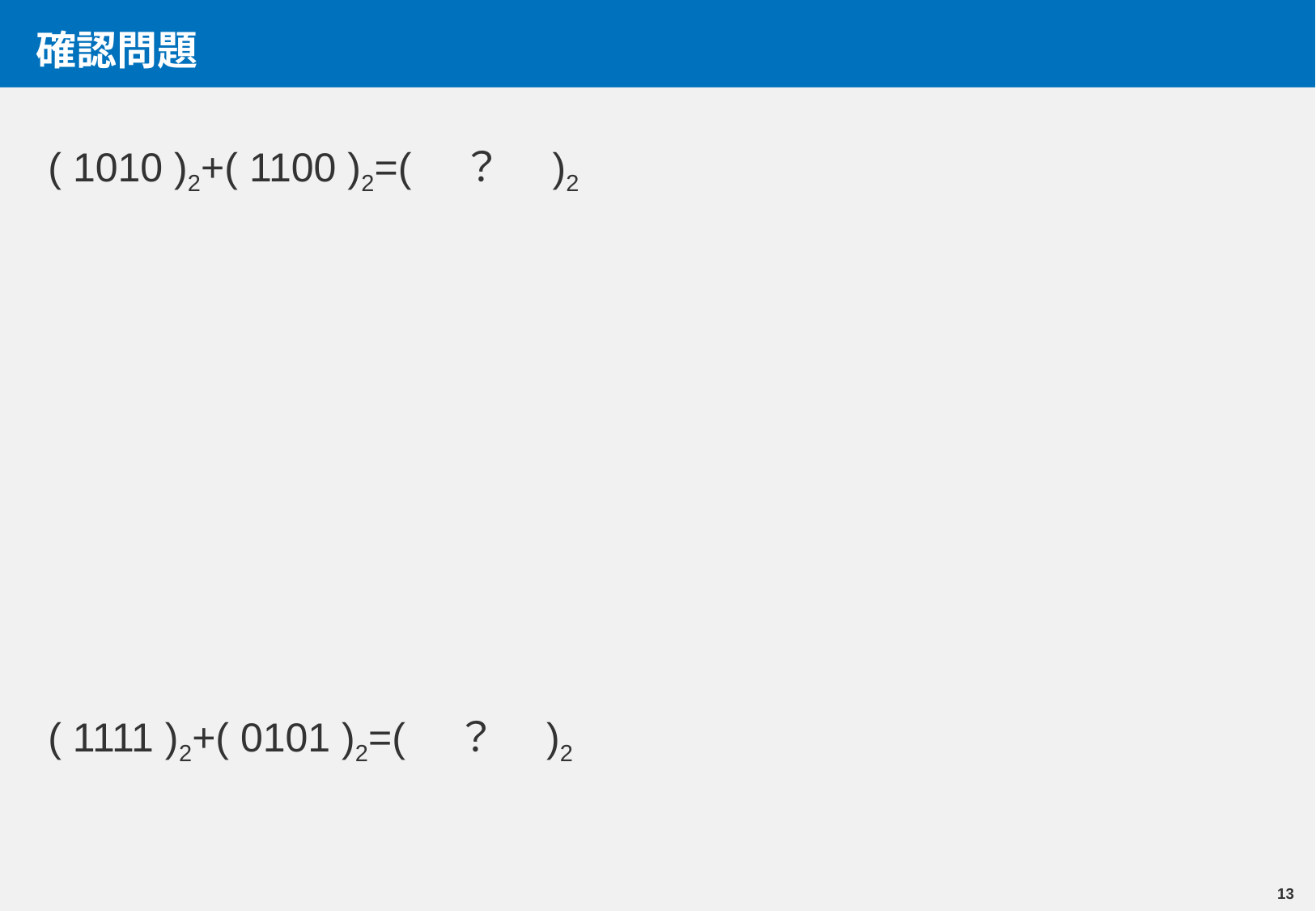

# 確認問題
( 1010 )2+( 1100 )2=(　？　)2

( 1111 )2+( 0101 )2=(　？　)2

13